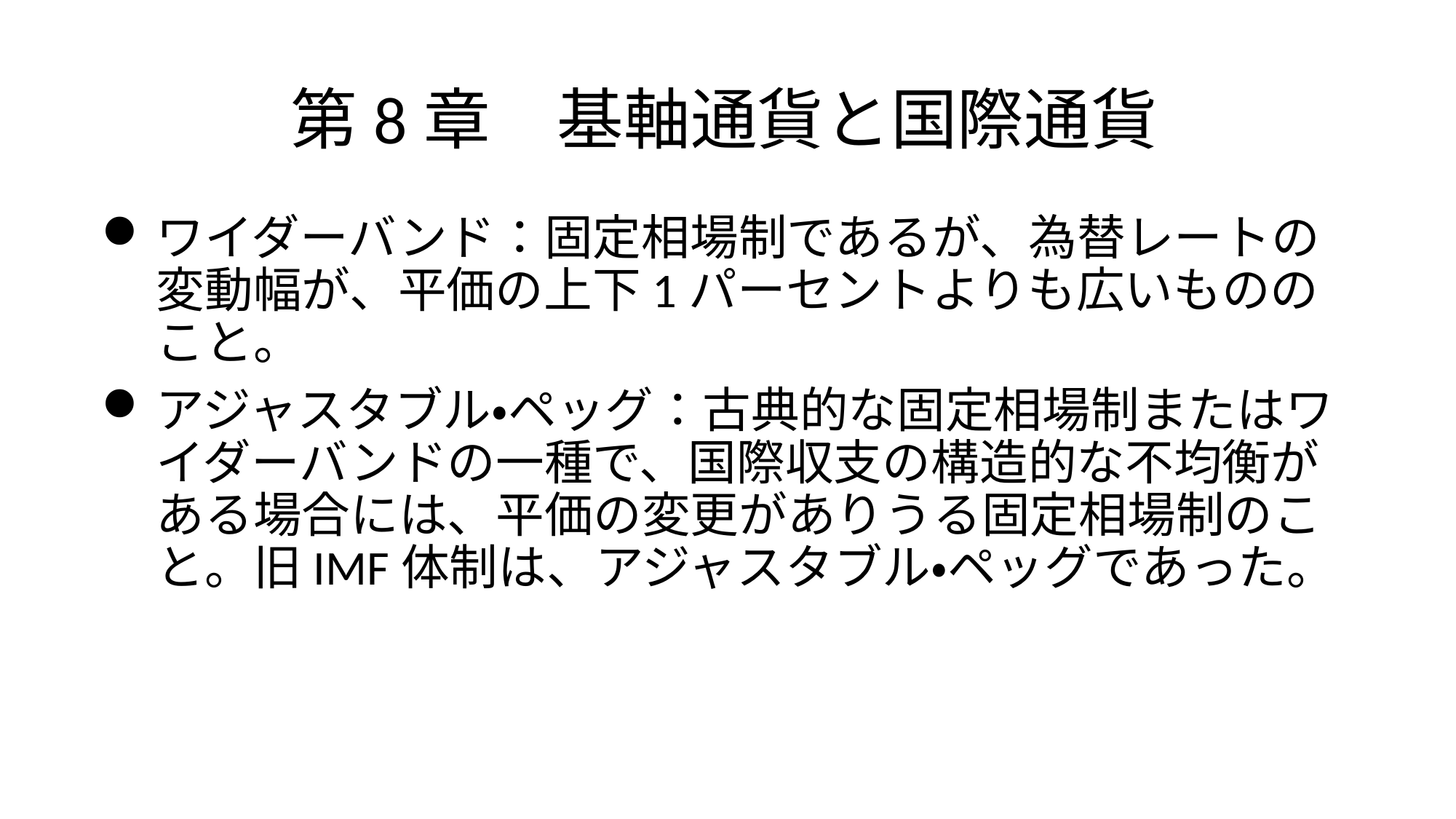

# 第8章　基軸通貨と国際通貨
ワイダーバンド：固定相場制であるが、為替レートの変動幅が、平価の上下1パーセントよりも広いもののこと。
アジャスタブル・ペッグ：古典的な固定相場制またはワイダーバンドの一種で、国際収支の構造的な不均衡がある場合には、平価の変更がありうる固定相場制のこと。旧IMF体制は、アジャスタブル・ペッグであった。